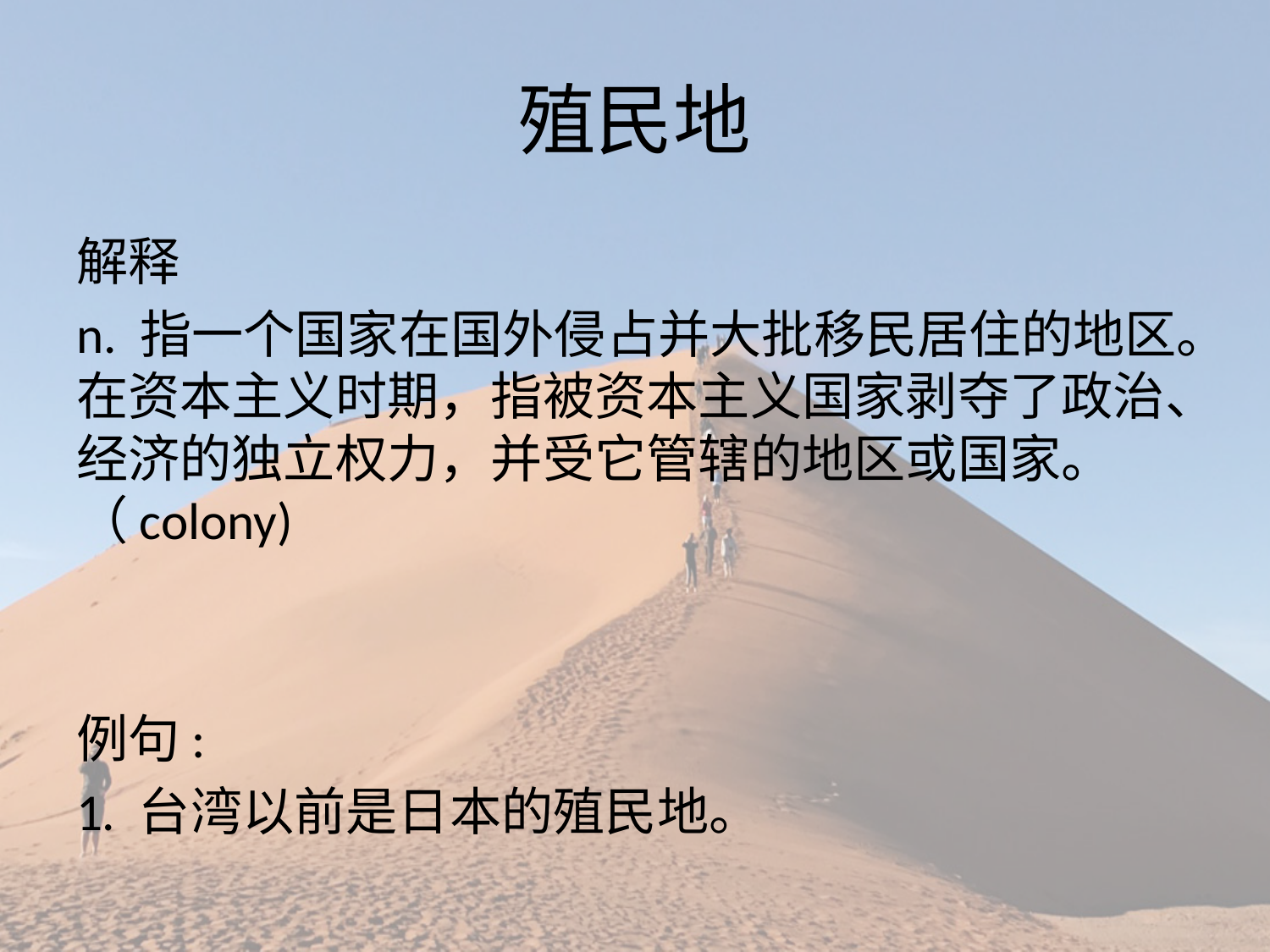

# 殖民地
解释
n. 指一个国家在国外侵占并大批移民居住的地区。在资本主义时期，指被资本主义国家剥夺了政治、经济的独立权力，并受它管辖的地区或国家。（colony)

例句:
1. 台湾以前是日本的殖民地。